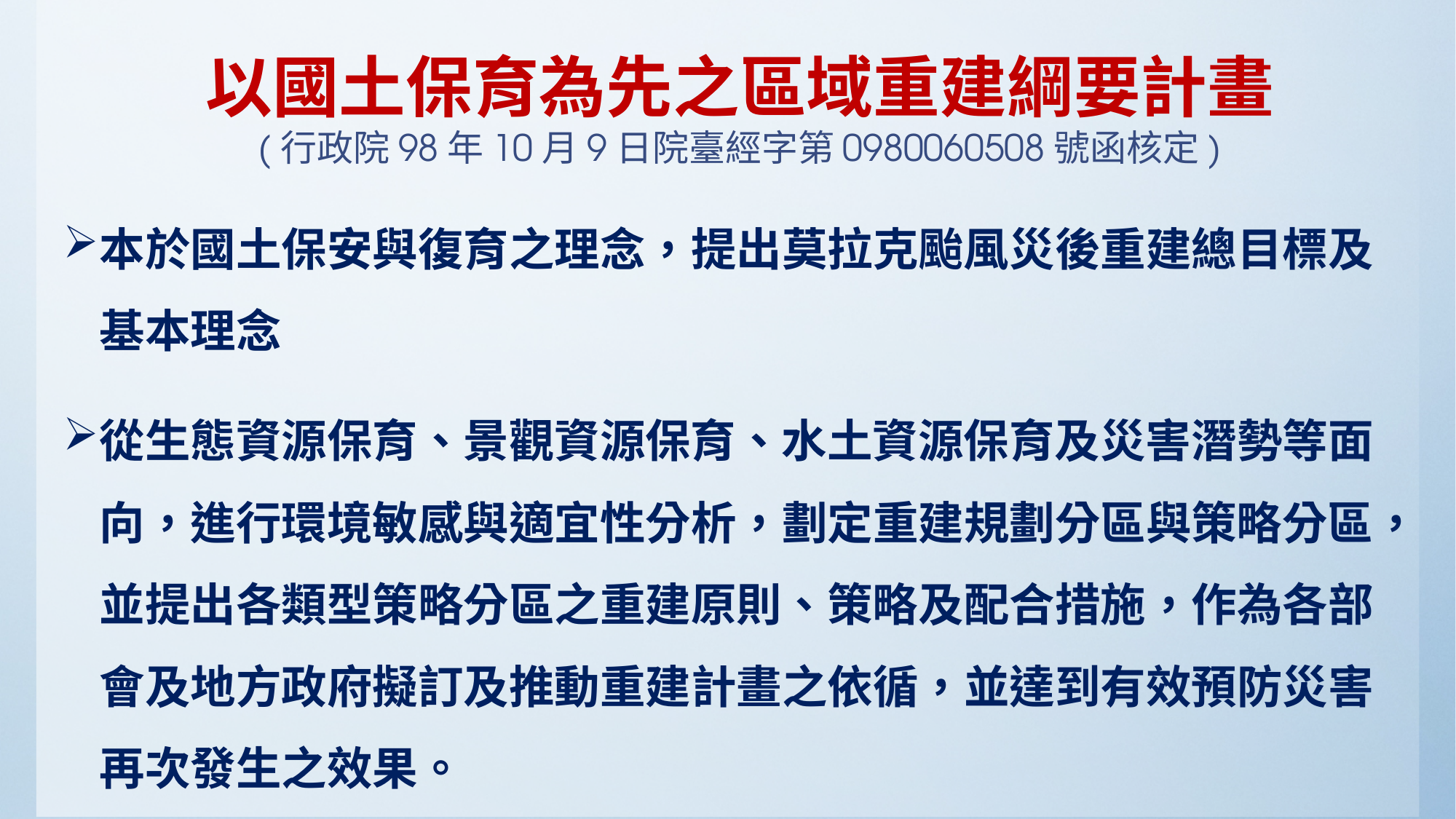

# 以國土保育為先之區域重建綱要計畫 (行政院98年10月9日院臺經字第0980060508號函核定)
本於國土保安與復育之理念，提出莫拉克颱風災後重建總目標及基本理念
從生態資源保育、景觀資源保育、水土資源保育及災害潛勢等面向，進行環境敏感與適宜性分析，劃定重建規劃分區與策略分區，並提出各類型策略分區之重建原則、策略及配合措施，作為各部會及地方政府擬訂及推動重建計畫之依循，並達到有效預防災害再次發生之效果。